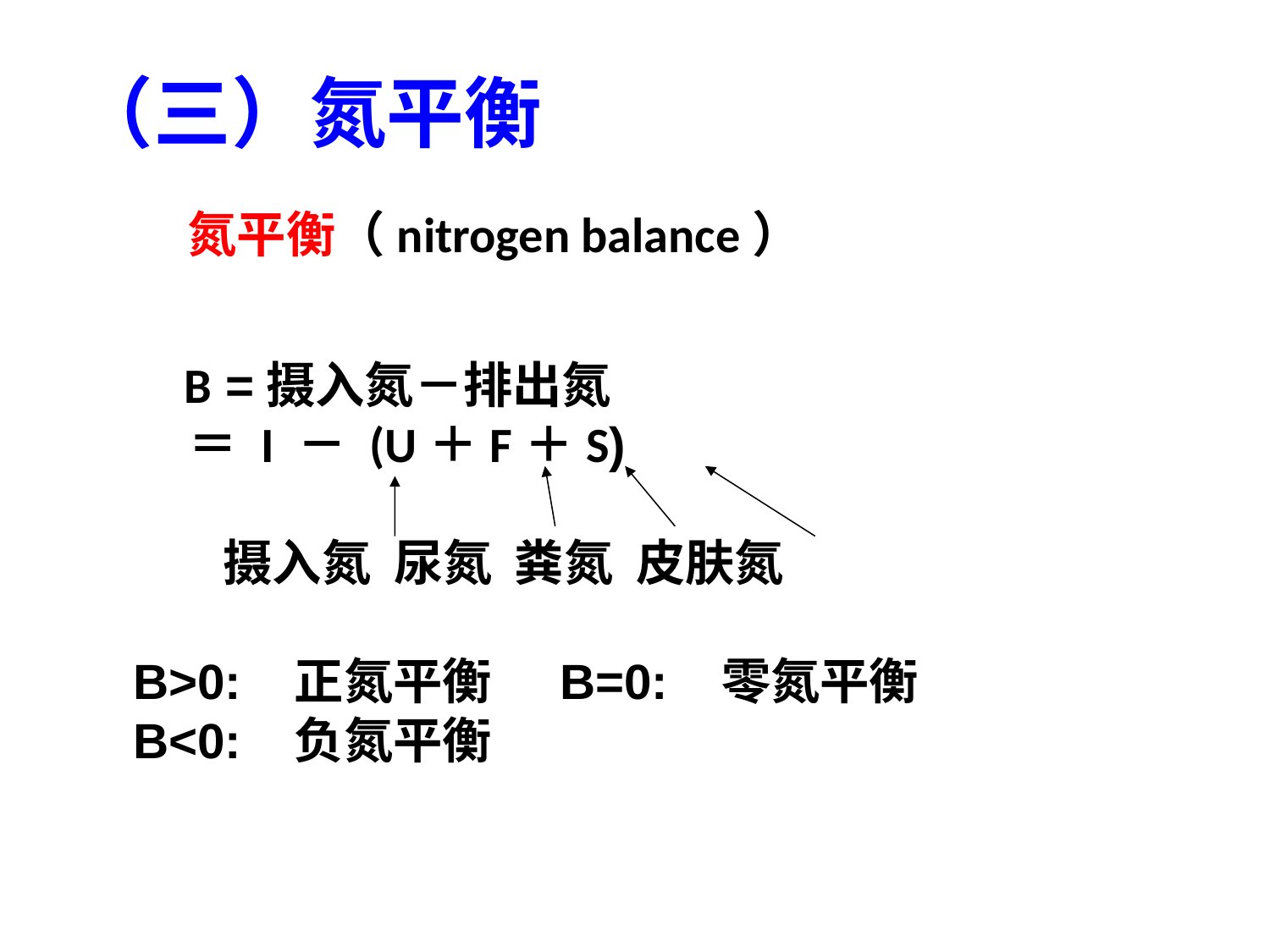

（三）氮平衡
氮平衡（nitrogen balance）
# B =摄入氮－排出氮 ＝ I － (U＋F＋S) 摄入氮  尿氮  粪氮  皮肤氮 B>0:   正氮平衡     B=0:   零氮平衡 B<0:   负氮平衡